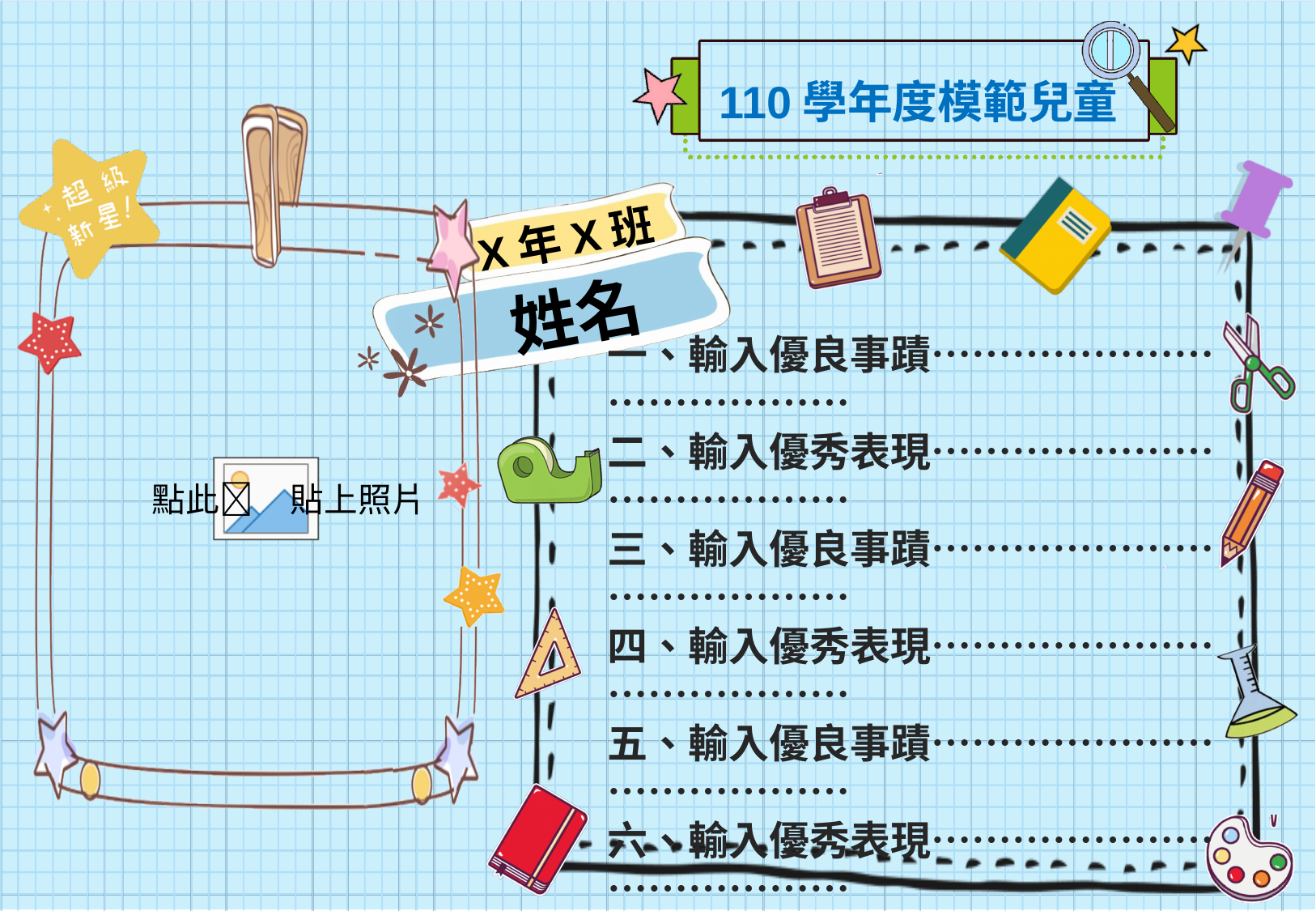

X年X班

姓名
一、輸入優良事蹟…………………………………
二、輸入優秀表現…………………………………
三、輸入優良事蹟…………………………………
四、輸入優秀表現…………………………………
五、輸入優良事蹟…………………………………
六、輸入優秀表現…………………………………
七、輸入優良事蹟…………………………………
八、輸入優秀表現…………………………………
九、輸入優良事蹟…………………………………
十、輸入優秀表現…………………………………